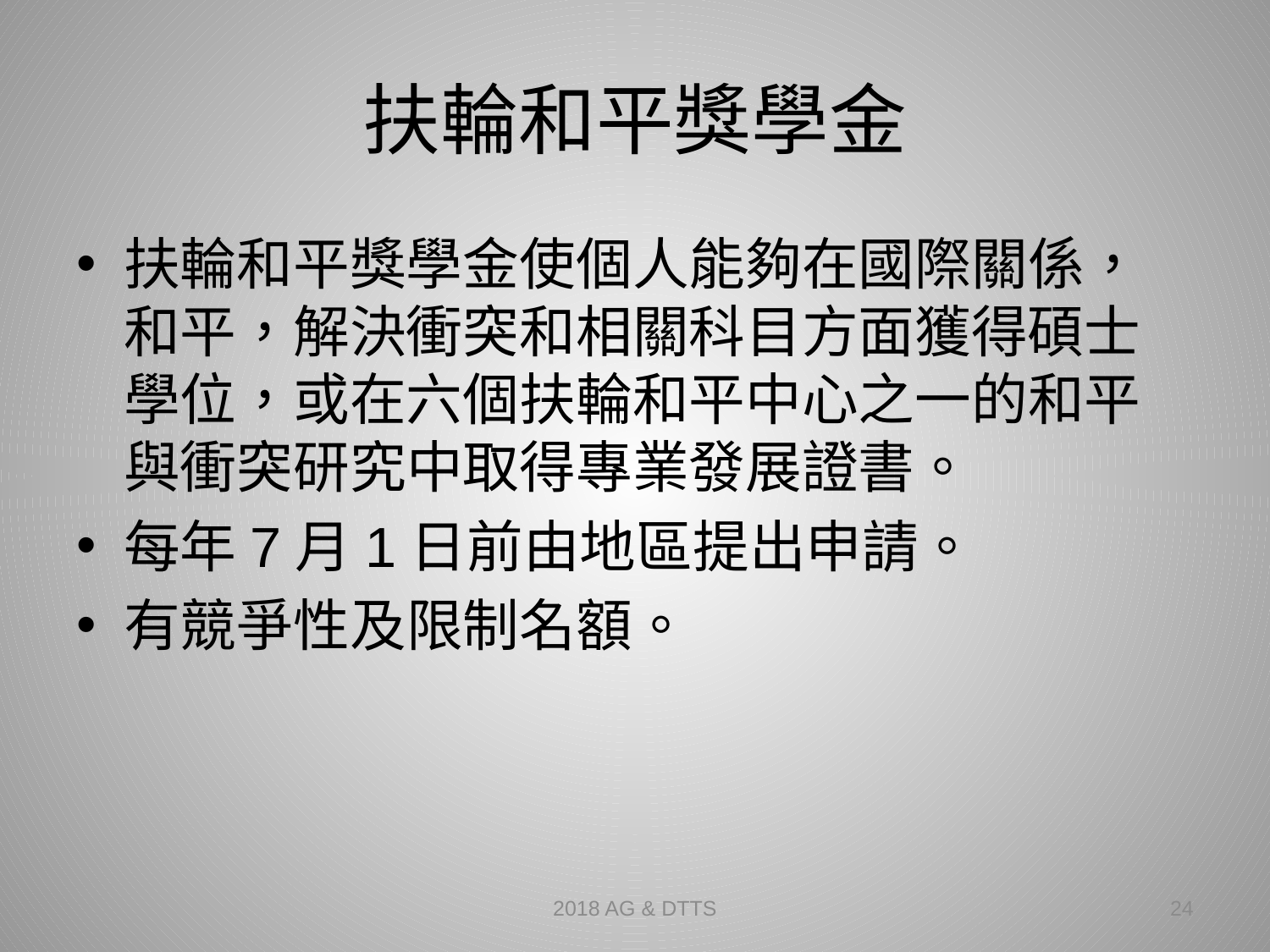

# 扶輪和平獎學金
扶輪和平獎學金使個人能夠在國際關係，和平，解決衝突和相關科目方面獲得碩士學位，或在六個扶輪和平中心之一的和平與衝突研究中取得專業發展證書。
每年7月1日前由地區提出申請。
有競爭性及限制名額。
2018 AG & DTTS
24